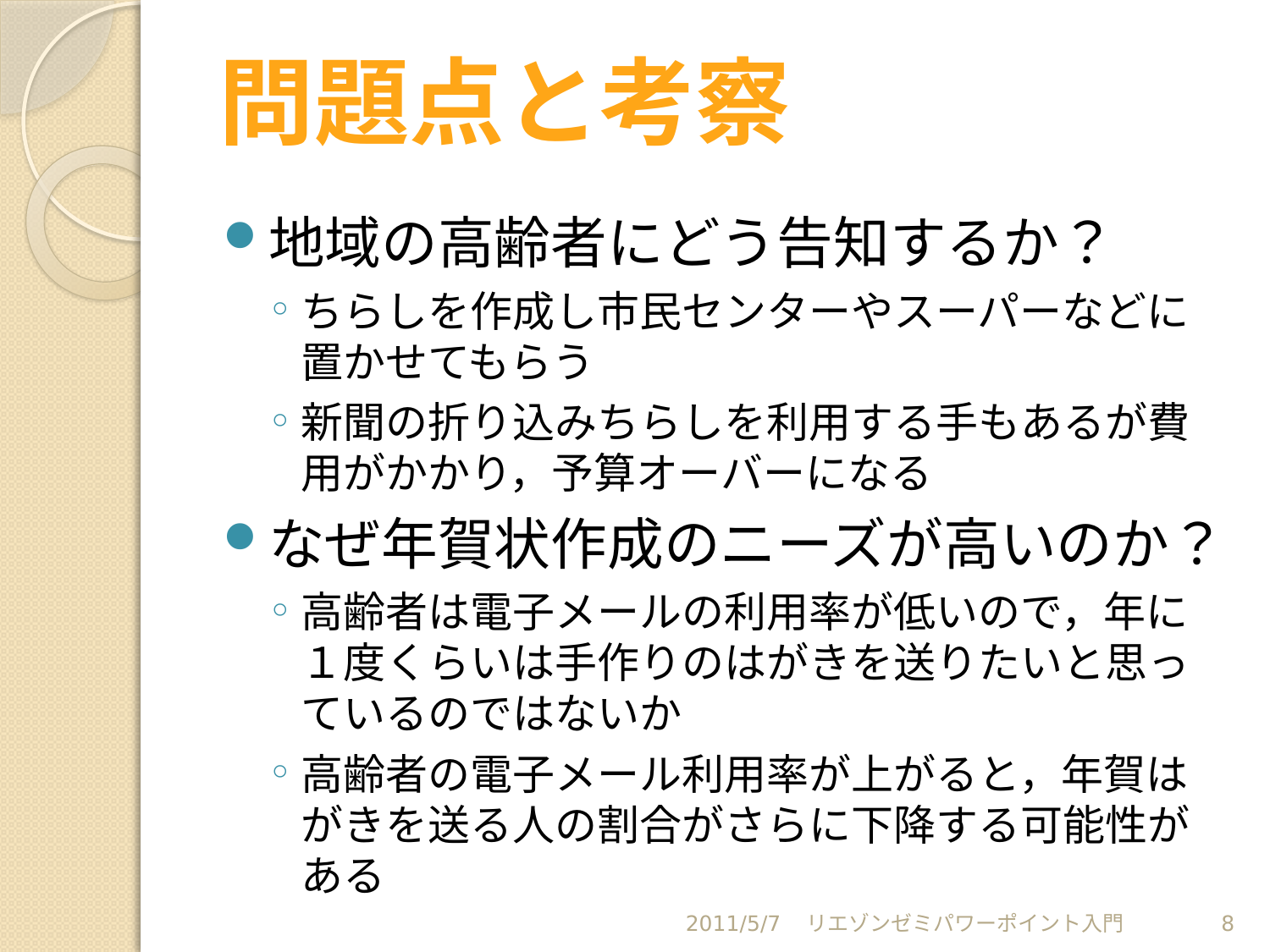

問題点と考察
地域の高齢者にどう告知するか？
ちらしを作成し市民センターやスーパーなどに置かせてもらう
新聞の折り込みちらしを利用する手もあるが費用がかかり，予算オーバーになる
なぜ年賀状作成のニーズが高いのか？
高齢者は電子メールの利用率が低いので，年に１度くらいは手作りのはがきを送りたいと思っているのではないか
高齢者の電子メール利用率が上がると，年賀はがきを送る人の割合がさらに下降する可能性がある
2011/5/7
リエゾンゼミパワーポイント入門
8